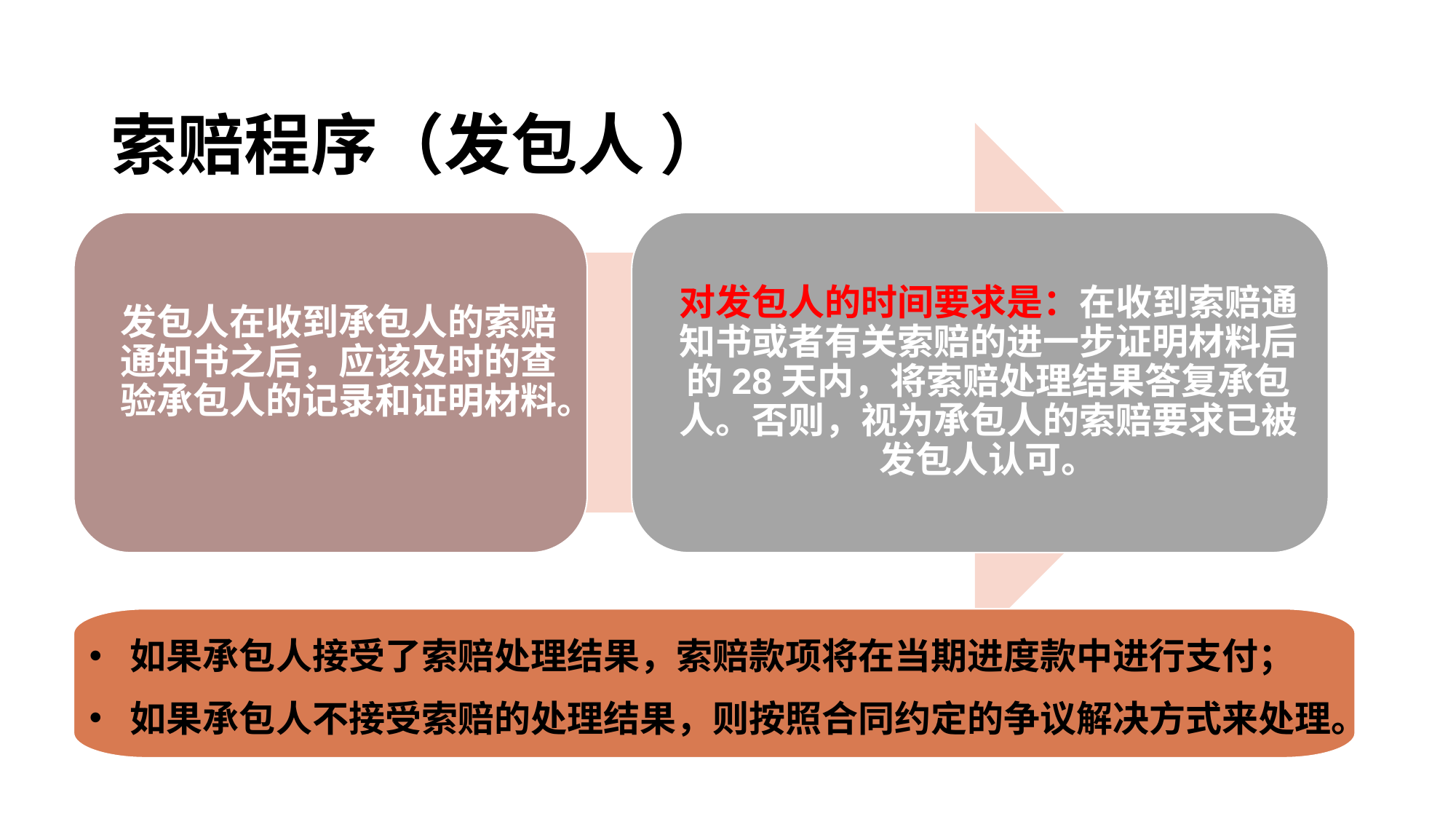

# 索赔程序（发包人 ）
发包人在收到承包人的索赔通知书之后，应该及时的查验承包人的记录和证明材料。
对发包人的时间要求是：在收到索赔通知书或者有关索赔的进一步证明材料后的28天内，将索赔处理结果答复承包人。否则，视为承包人的索赔要求已被发包人认可。
如果承包人接受了索赔处理结果，索赔款项将在当期进度款中进行支付；
如果承包人不接受索赔的处理结果，则按照合同约定的争议解决方式来处理。